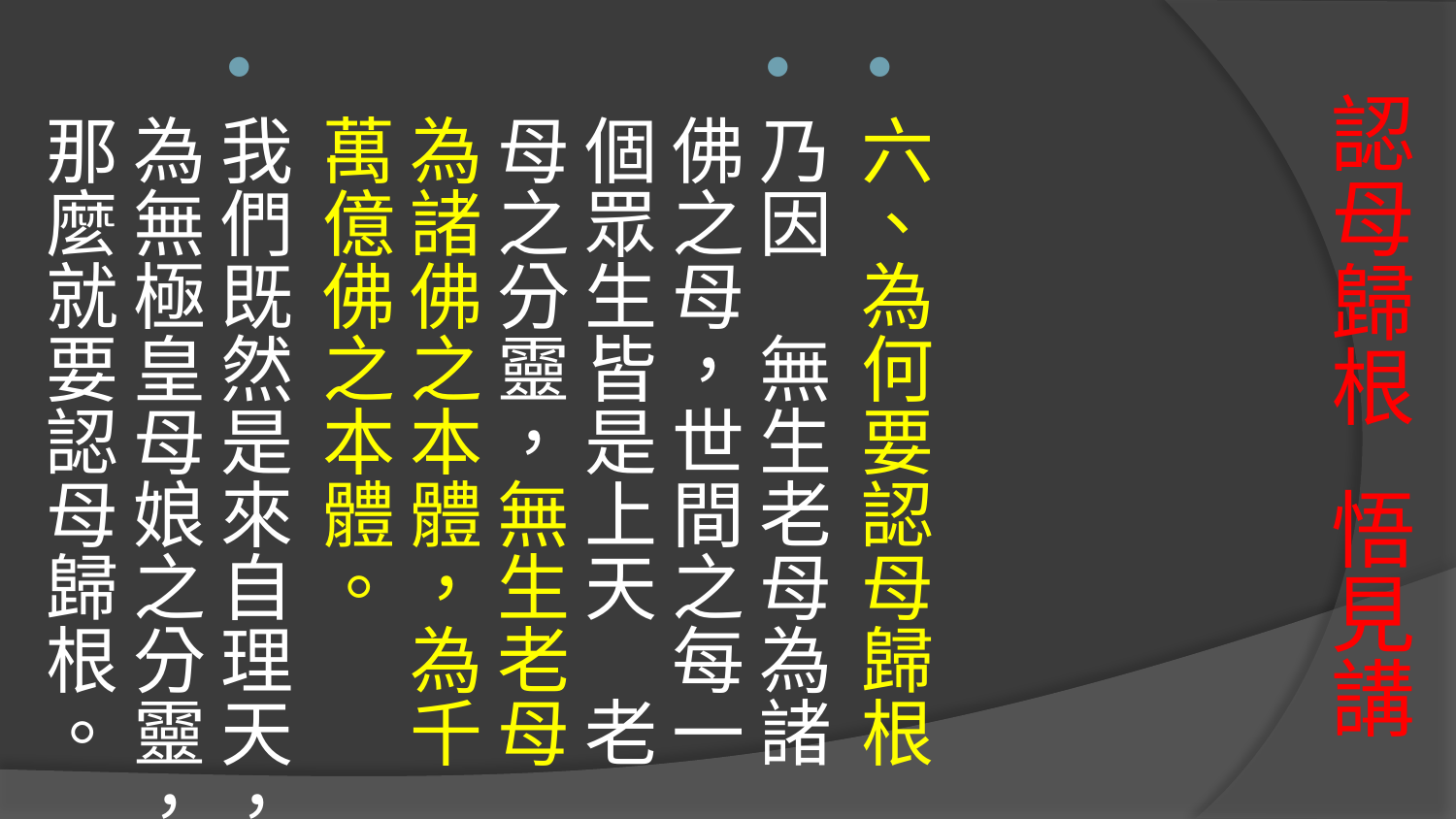

六、為何要認母歸根
乃因　無生老母為諸佛之母，世間之每一個眾生皆是上天　老母之分靈，無生老母為諸佛之本體，為千萬億佛之本體。
我們既然是來自理天，為無極皇母娘之分靈，那麼就要認母歸根。
# 認母歸根   悟見講